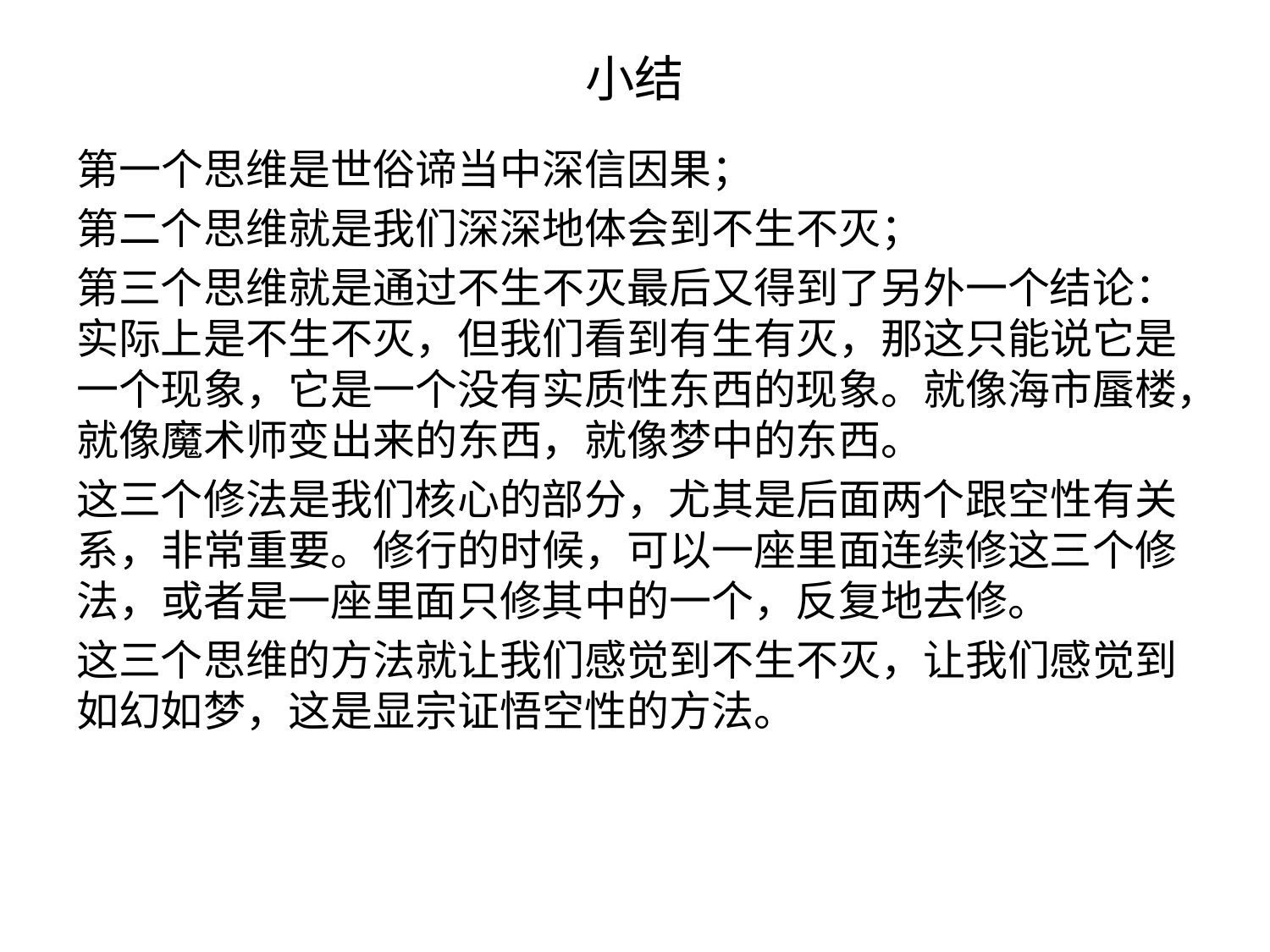

# 小结
第一个思维是世俗谛当中深信因果；
第二个思维就是我们深深地体会到不生不灭；
第三个思维就是通过不生不灭最后又得到了另外一个结论：实际上是不生不灭，但我们看到有生有灭，那这只能说它是一个现象，它是一个没有实质性东西的现象。就像海市蜃楼，就像魔术师变出来的东西，就像梦中的东西。
这三个修法是我们核心的部分，尤其是后面两个跟空性有关系，非常重要。修行的时候，可以一座里面连续修这三个修法，或者是一座里面只修其中的一个，反复地去修。
这三个思维的方法就让我们感觉到不生不灭，让我们感觉到如幻如梦，这是显宗证悟空性的方法。